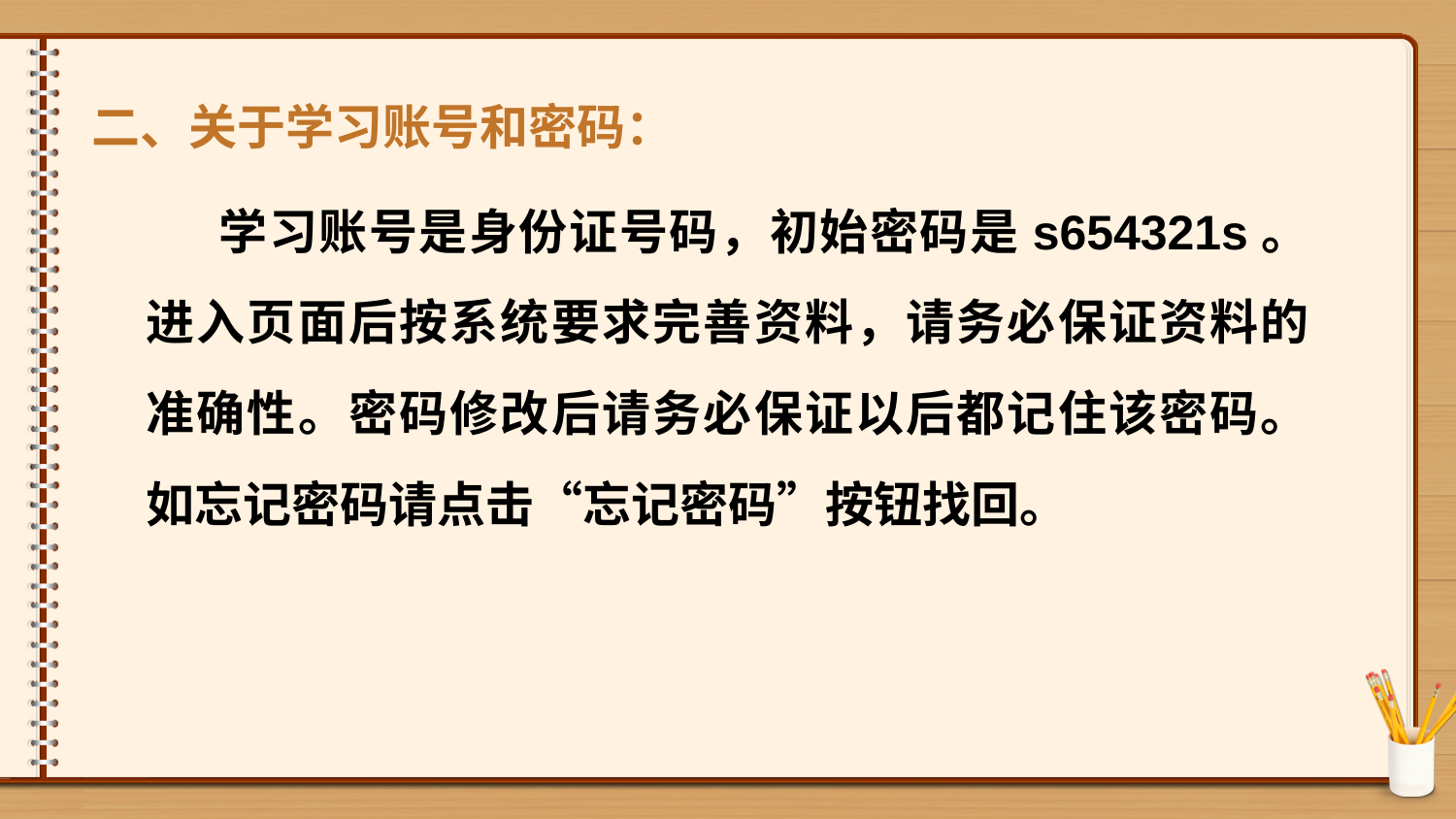

二、关于学习账号和密码：
学习账号是身份证号码，初始密码是s654321s。进入页面后按系统要求完善资料，请务必保证资料的准确性。密码修改后请务必保证以后都记住该密码。如忘记密码请点击“忘记密码”按钮找回。